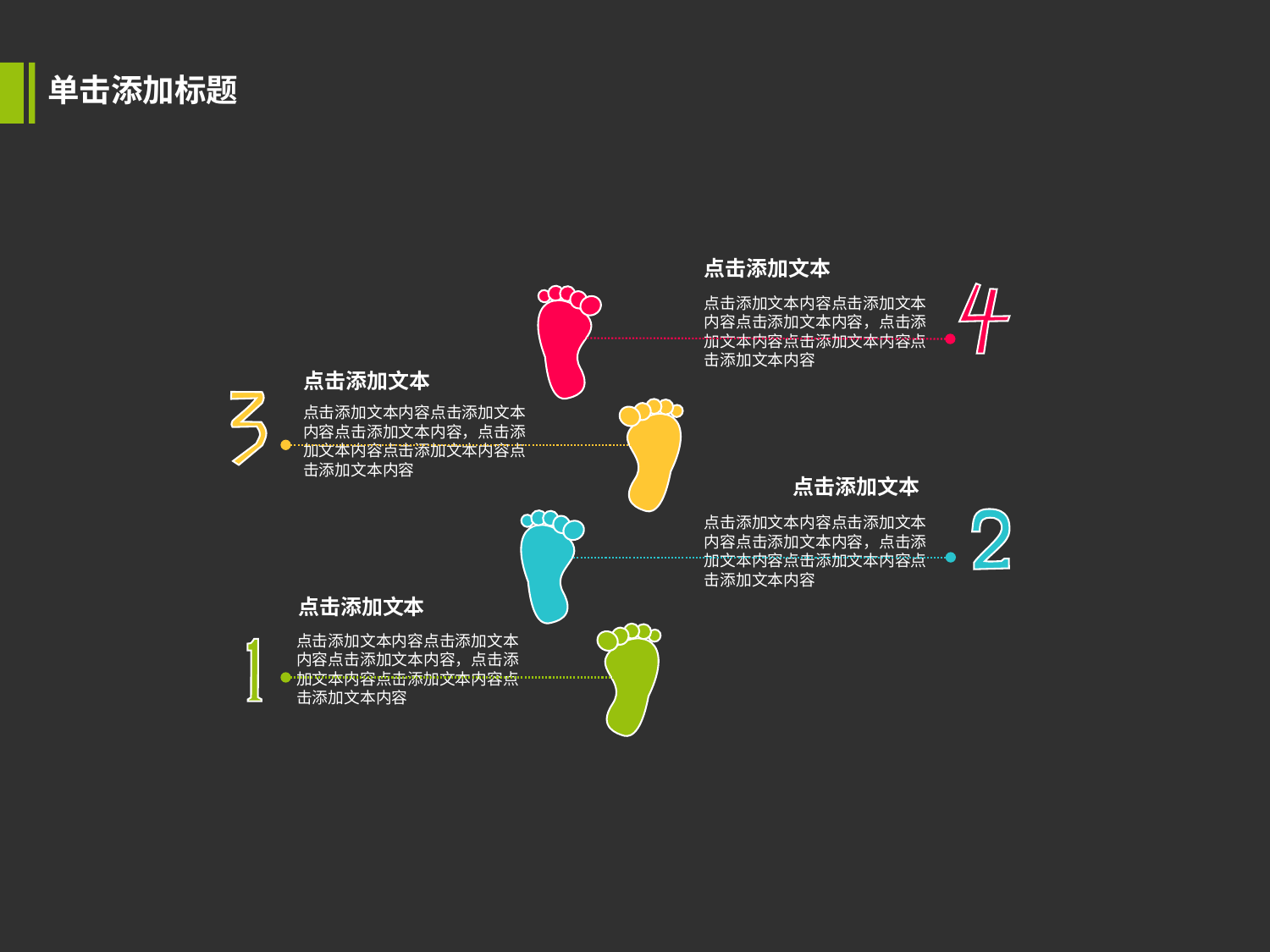

单击添加标题
点击添加文本

点击添加文本内容点击添加文本内容点击添加文本内容，点击添加文本内容点击添加文本内容点击添加文本内容
点击添加文本

点击添加文本内容点击添加文本内容点击添加文本内容，点击添加文本内容点击添加文本内容点击添加文本内容
点击添加文本
点击添加文本内容点击添加文本内容点击添加文本内容，点击添加文本内容点击添加文本内容点击添加文本内容

点击添加文本

点击添加文本内容点击添加文本内容点击添加文本内容，点击添加文本内容点击添加文本内容点击添加文本内容